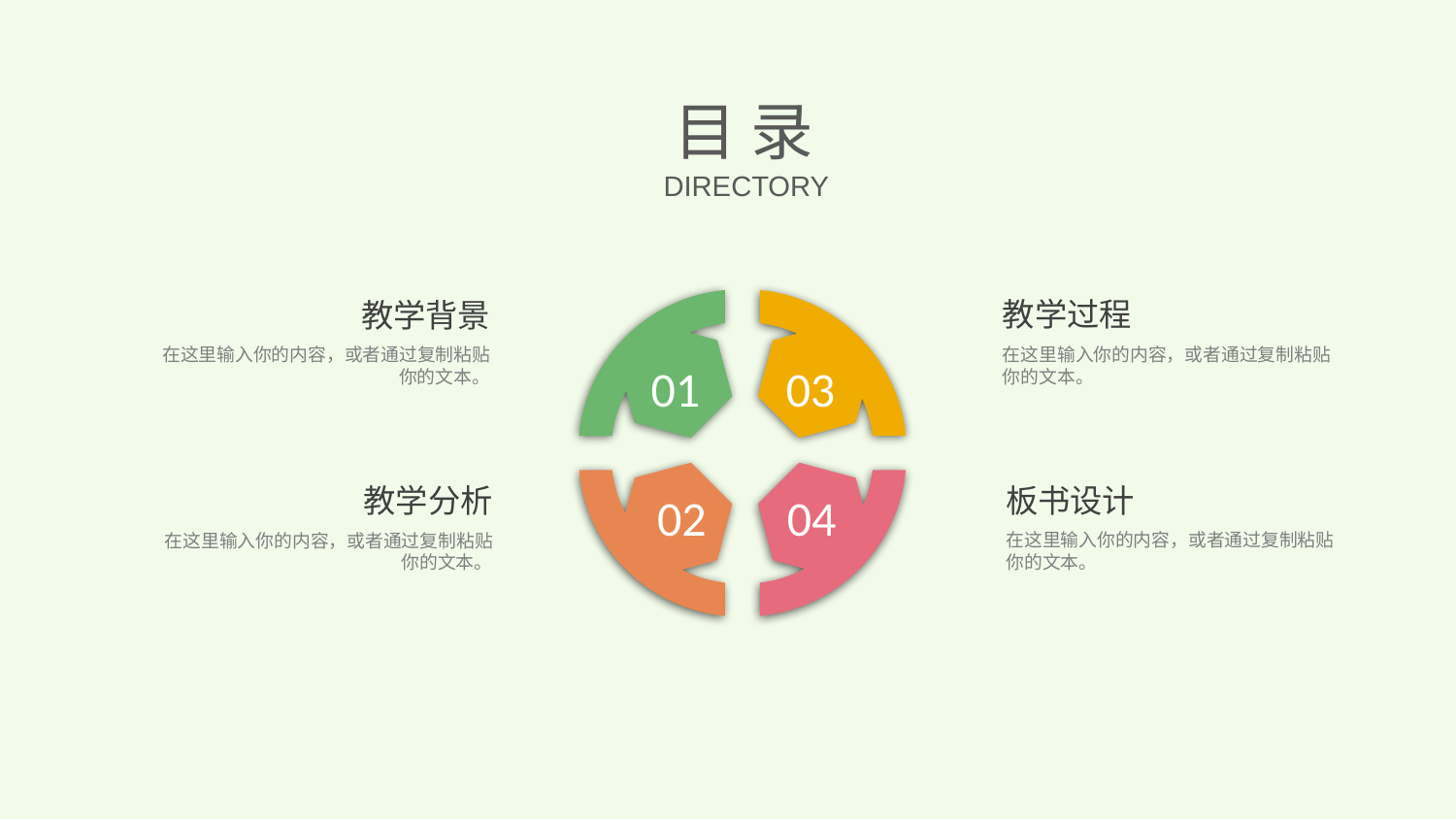

目 录
DIRECTORY

教学过程
教学背景
在这里输入你的内容，或者通过复制粘贴你的文本。
在这里输入你的内容，或者通过复制粘贴你的文本。
01
03

板书设计
教学分析
02
04
在这里输入你的内容，或者通过复制粘贴你的文本。
在这里输入你的内容，或者通过复制粘贴你的文本。